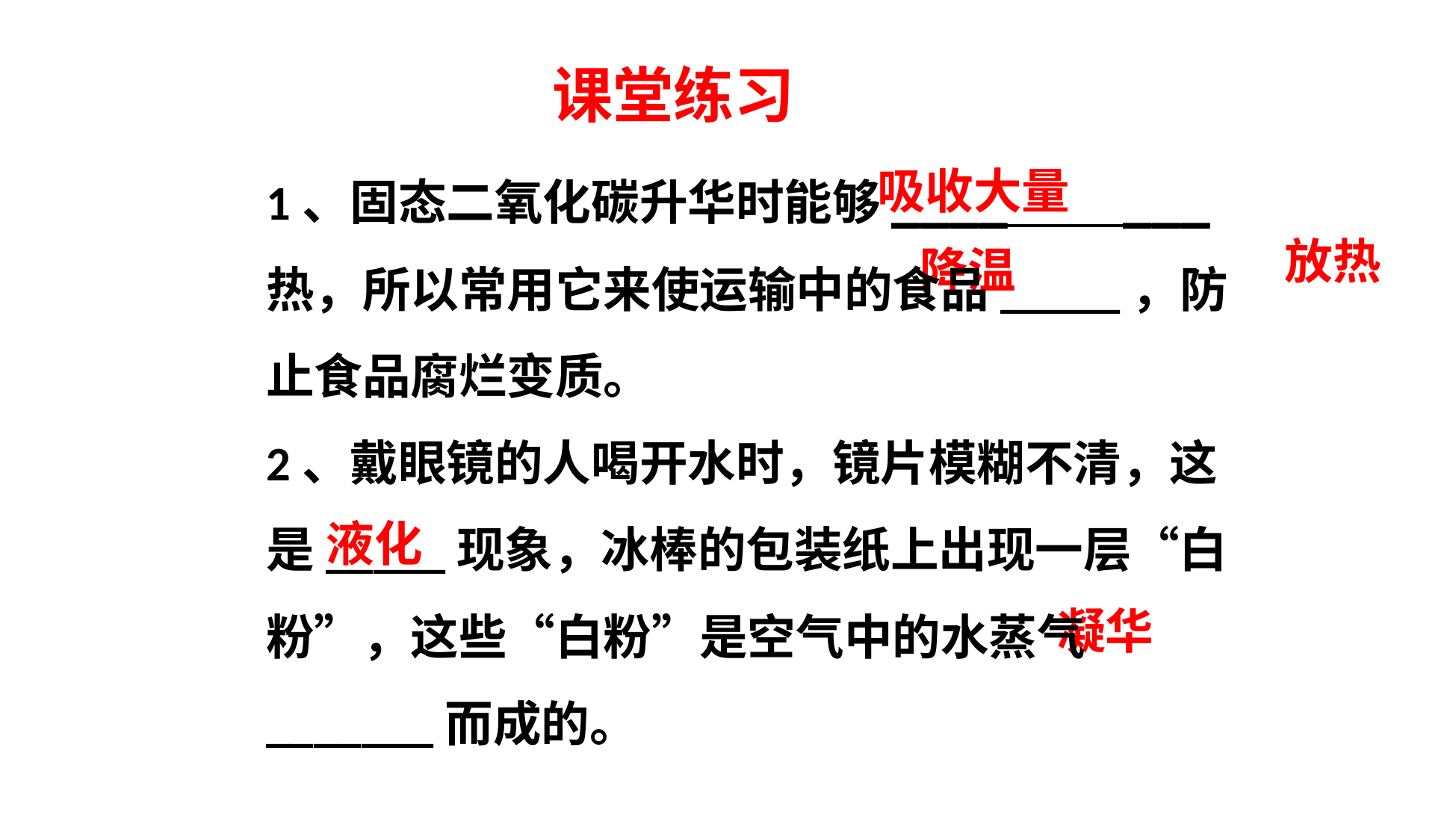

# 课堂练习
1、固态二氧化碳升华时能够____    ___热，所以常用它来使运输中的食品_____，防止食品腐烂变质。
2、戴眼镜的人喝开水时，镜片模糊不清，这是_____现象，冰棒的包装纸上出现一层“白粉”，这些“白粉”是空气中的水蒸气_______而成的。
吸收大量
放热
降温
液化
凝华